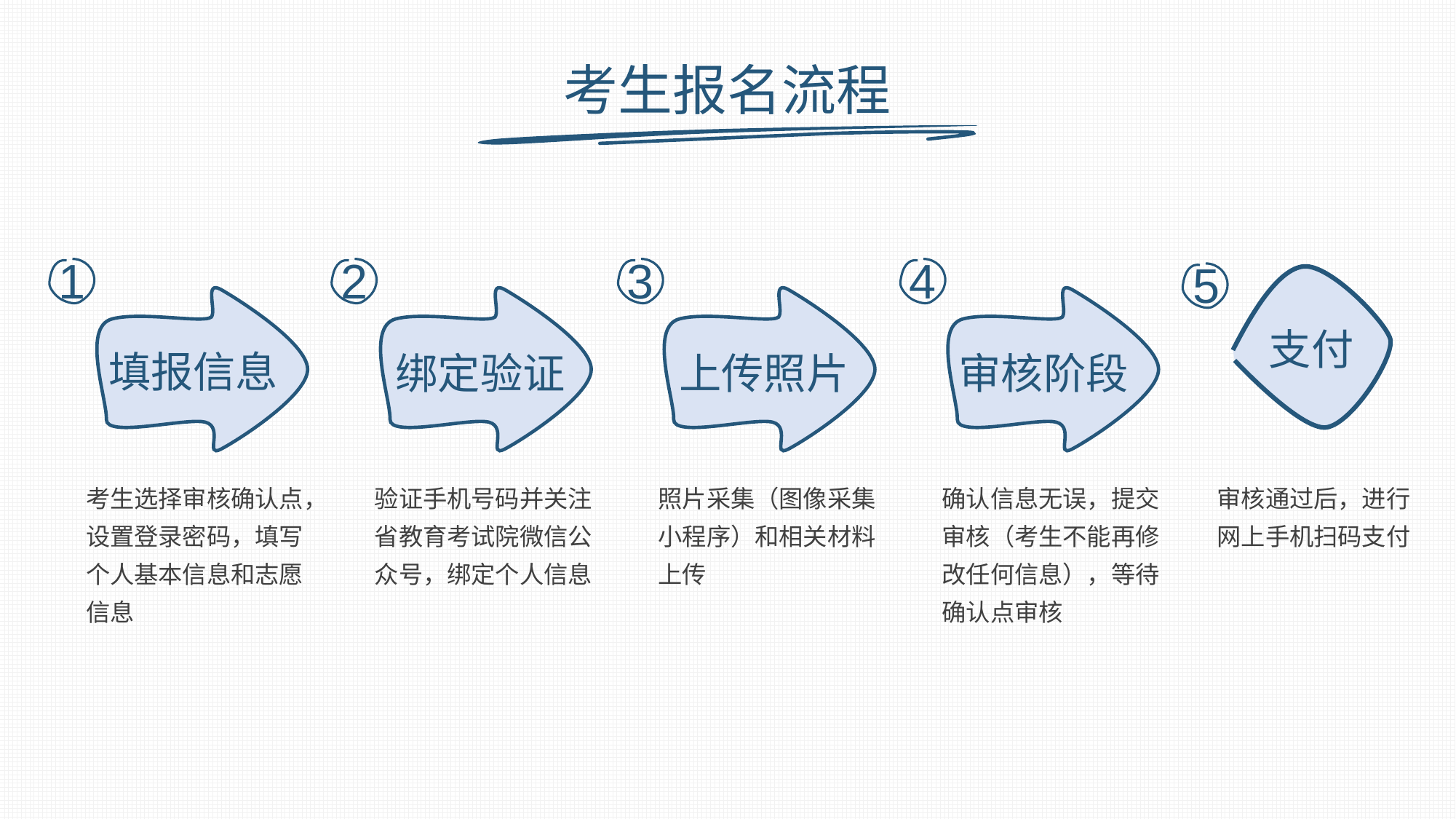

# 考生报名流程
支付
填报信息
绑定验证
上传照片
审核阶段
考生选择审核确认点，设置登录密码，填写个人基本信息和志愿信息
验证手机号码并关注省教育考试院微信公众号，绑定个人信息
照片采集（图像采集小程序）和相关材料上传

确认信息无误，提交审核（考生不能再修改任何信息），等待确认点审核
审核通过后，进行网上手机扫码支付